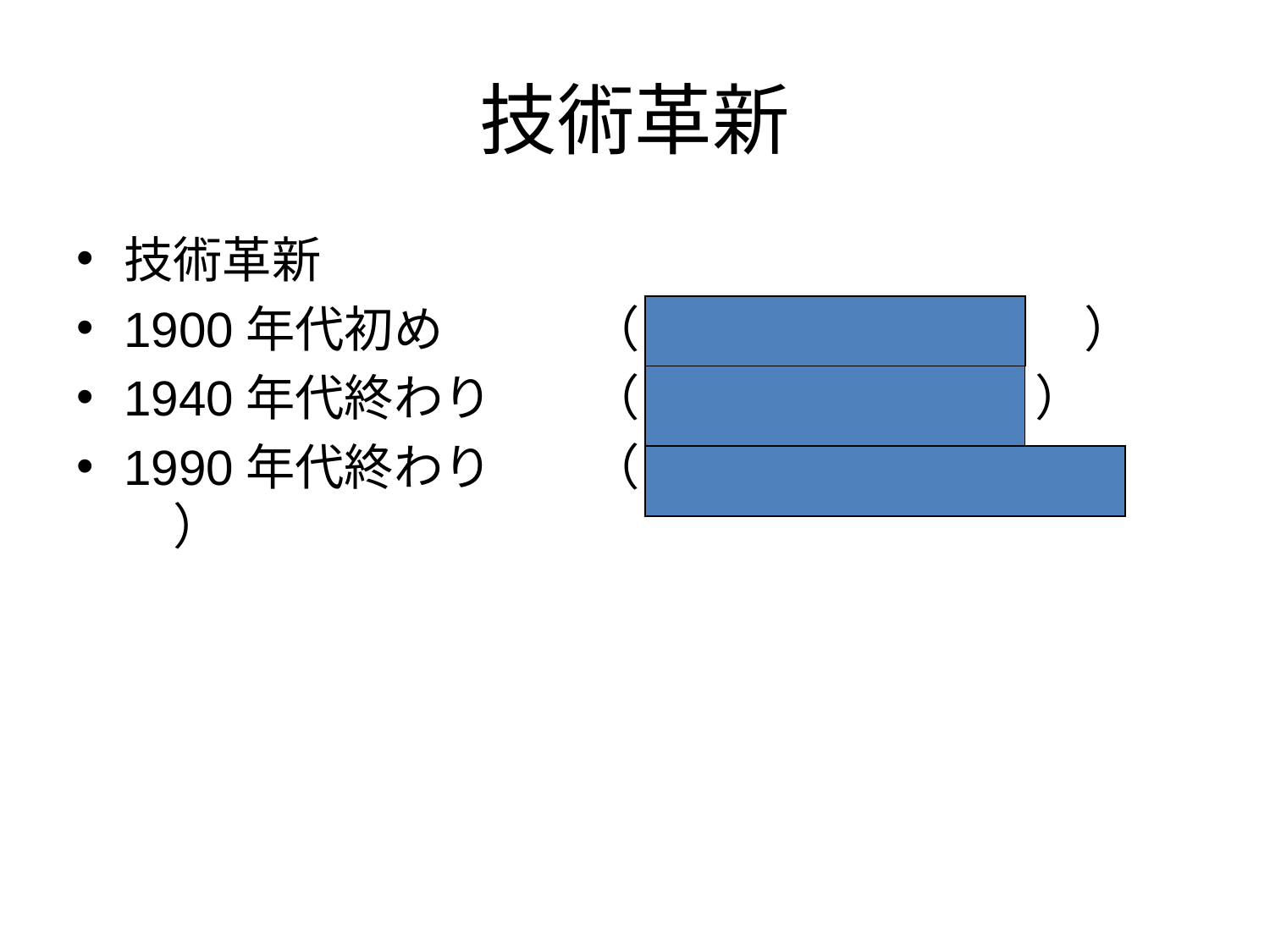

# 技術革新
技術革新
1900年代初め　　　（　自動車　　　　　）
1940年代終わり　　（コンピューター　）
1990年代終わり　　（　インターネット	　）